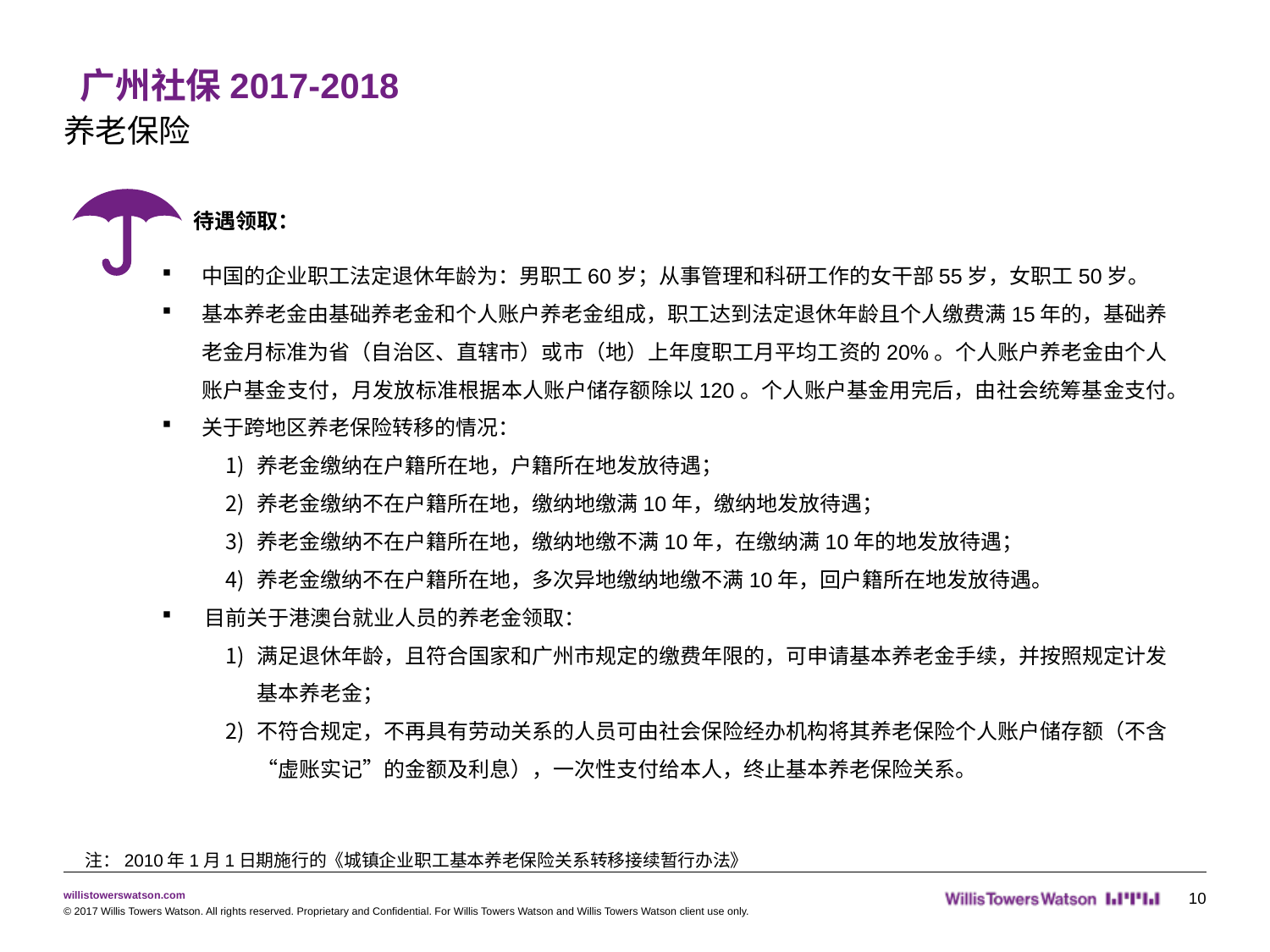

# 广州社保2017-2018
养老保险

待遇领取：
中国的企业职工法定退休年龄为：男职工60岁；从事管理和科研工作的女干部55岁，女职工50岁。
基本养老金由基础养老金和个人账户养老金组成，职工达到法定退休年龄且个人缴费满15年的，基础养老金月标准为省（自治区、直辖市）或市（地）上年度职工月平均工资的20%。个人账户养老金由个人账户基金支付，月发放标准根据本人账户储存额除以120。个人账户基金用完后，由社会统筹基金支付。
关于跨地区养老保险转移的情况：
养老金缴纳在户籍所在地，户籍所在地发放待遇；
养老金缴纳不在户籍所在地，缴纳地缴满10年，缴纳地发放待遇；
养老金缴纳不在户籍所在地，缴纳地缴不满10年，在缴纳满10年的地发放待遇；
养老金缴纳不在户籍所在地，多次异地缴纳地缴不满10年，回户籍所在地发放待遇。
   目前关于港澳台就业人员的养老金领取：
满足退休年龄，且符合国家和广州市规定的缴费年限的，可申请基本养老金手续，并按照规定计发基本养老金；
不符合规定，不再具有劳动关系的人员可由社会保险经办机构将其养老保险个人账户储存额（不含“虚账实记”的金额及利息），一次性支付给本人，终止基本养老保险关系。
注：2010年1月1日期施行的《城镇企业职工基本养老保险关系转移接续暂行办法》
10
© 2017 Willis Towers Watson. All rights reserved. Proprietary and Confidential. For Willis Towers Watson and Willis Towers Watson client use only.